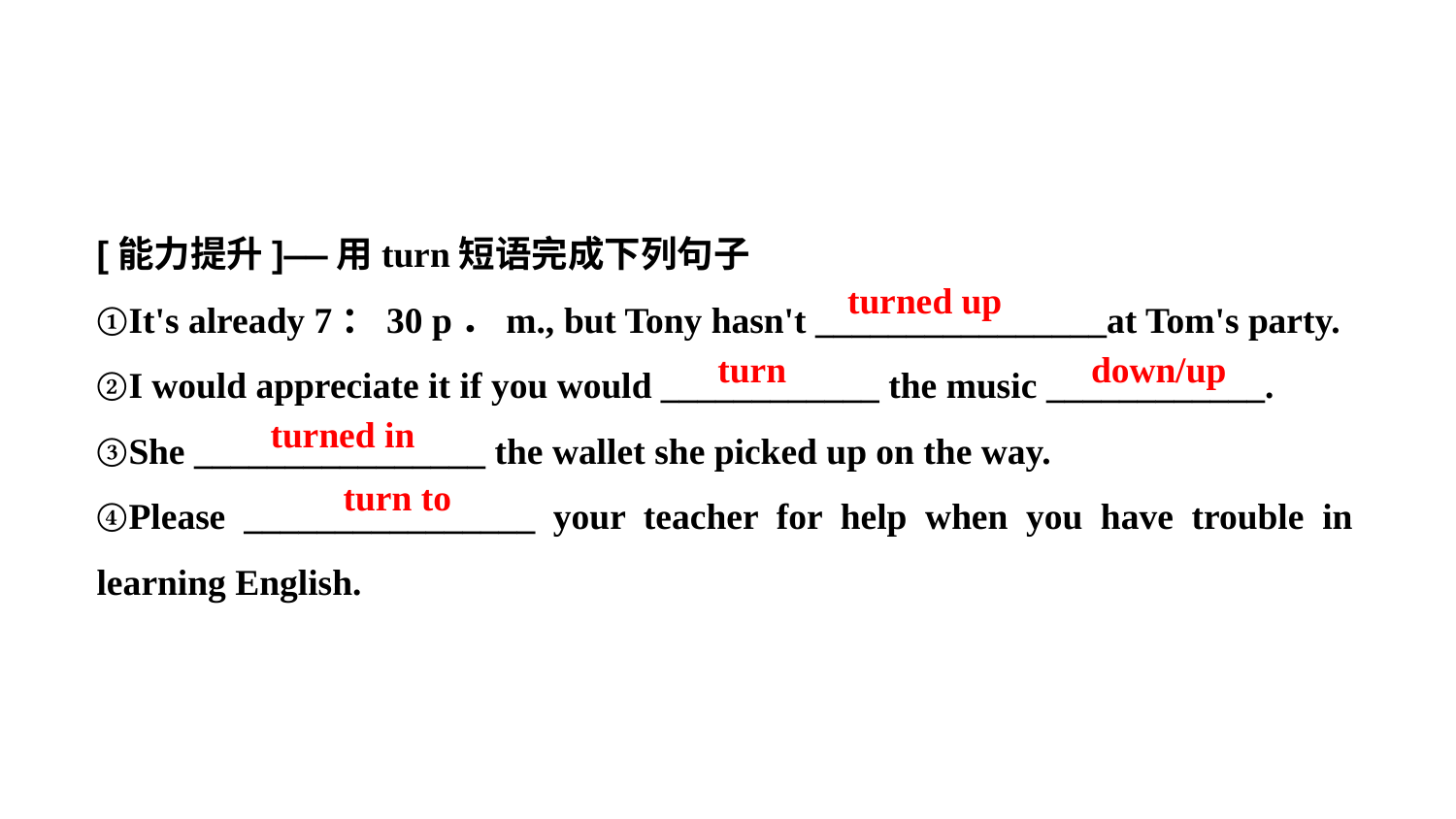

[能力提升]——用turn短语完成下列句子
①It's already 7：30 p．m., but Tony hasn't ________________at Tom's party.
②I would appreciate it if you would ____________ the music ____________.
③She ________________ the wallet she picked up on the way.
④Please ________________ your teacher for help when you have trouble in learning English.
turned up
turn
down/up
turned in
turn to